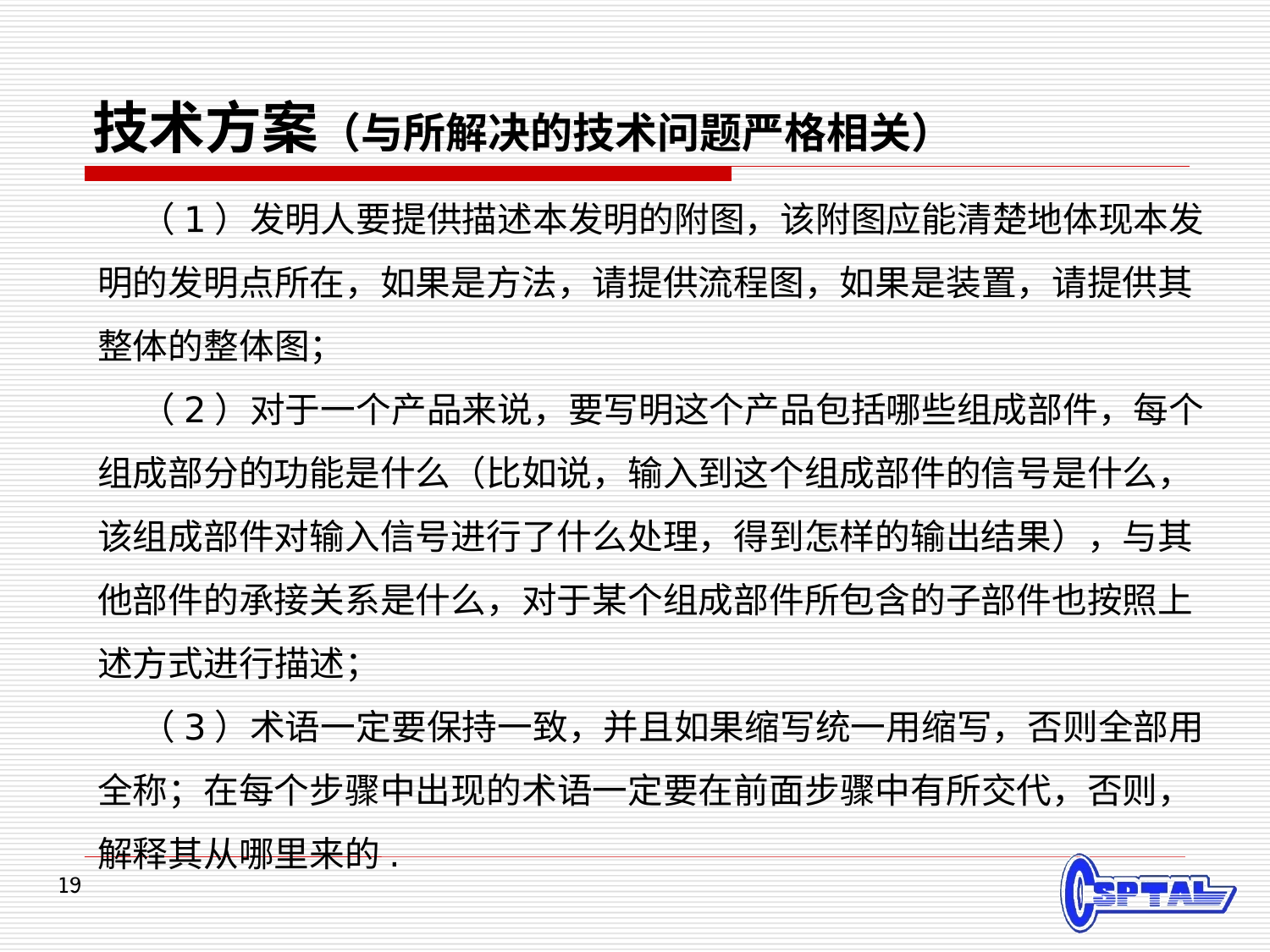

# 技术方案（与所解决的技术问题严格相关）
（1）发明人要提供描述本发明的附图，该附图应能清楚地体现本发明的发明点所在，如果是方法，请提供流程图，如果是装置，请提供其整体的整体图；
（2）对于一个产品来说，要写明这个产品包括哪些组成部件，每个组成部分的功能是什么（比如说，输入到这个组成部件的信号是什么，该组成部件对输入信号进行了什么处理，得到怎样的输出结果），与其他部件的承接关系是什么，对于某个组成部件所包含的子部件也按照上述方式进行描述；
（3）术语一定要保持一致，并且如果缩写统一用缩写，否则全部用全称；在每个步骤中出现的术语一定要在前面步骤中有所交代，否则，解释其从哪里来的.

19